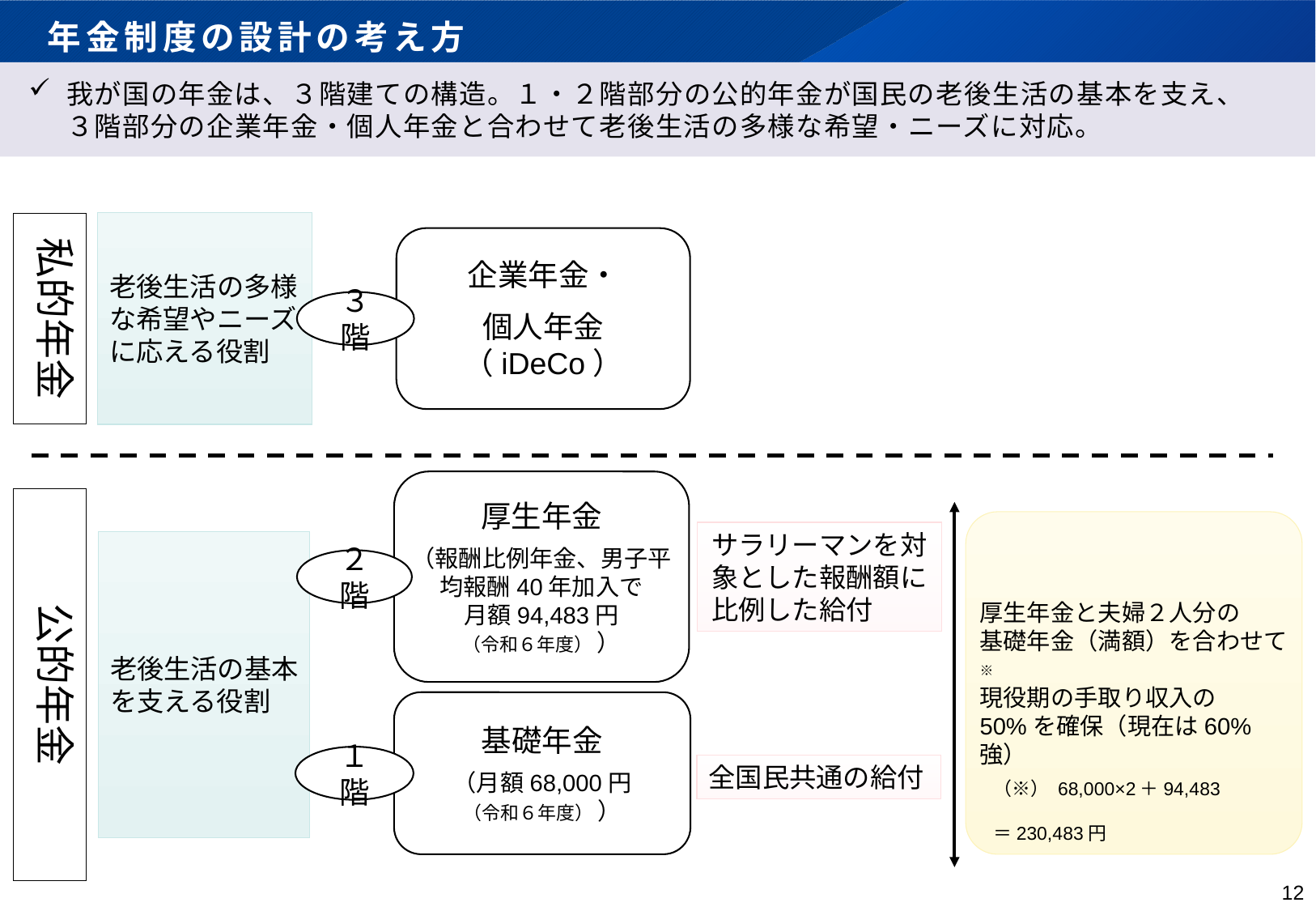

# 年金制度の設計の考え方

我が国の年金は、３階建ての構造。１・２階部分の公的年金が国民の老後生活の基本を支え、
３階部分の企業年金・個人年金と合わせて老後生活の多様な希望・ニーズに対応。
老後生活の多様な希望やニーズに応える役割
私的年金
企業年金・

個人年金（iDeCo）
３階

厚生年金
（報酬比例年金、男子平均報酬40年加入で
月額94,483円
（令和６年度） ）
公的年金
厚生年金と夫婦２人分の
基礎年金（満額）を合わせて※
現役期の手取り収入の
50%を確保（現在は60%強）
サラリーマンを対象とした報酬額に比例した給付
老後生活の基本を支える役割
２階
基礎年金
（月額68,000円
（令和６年度） ）
１階
全国民共通の給付
（※） 68,000×2＋94,483
　　　　　　　　　　　　　　　＝230,483円
12